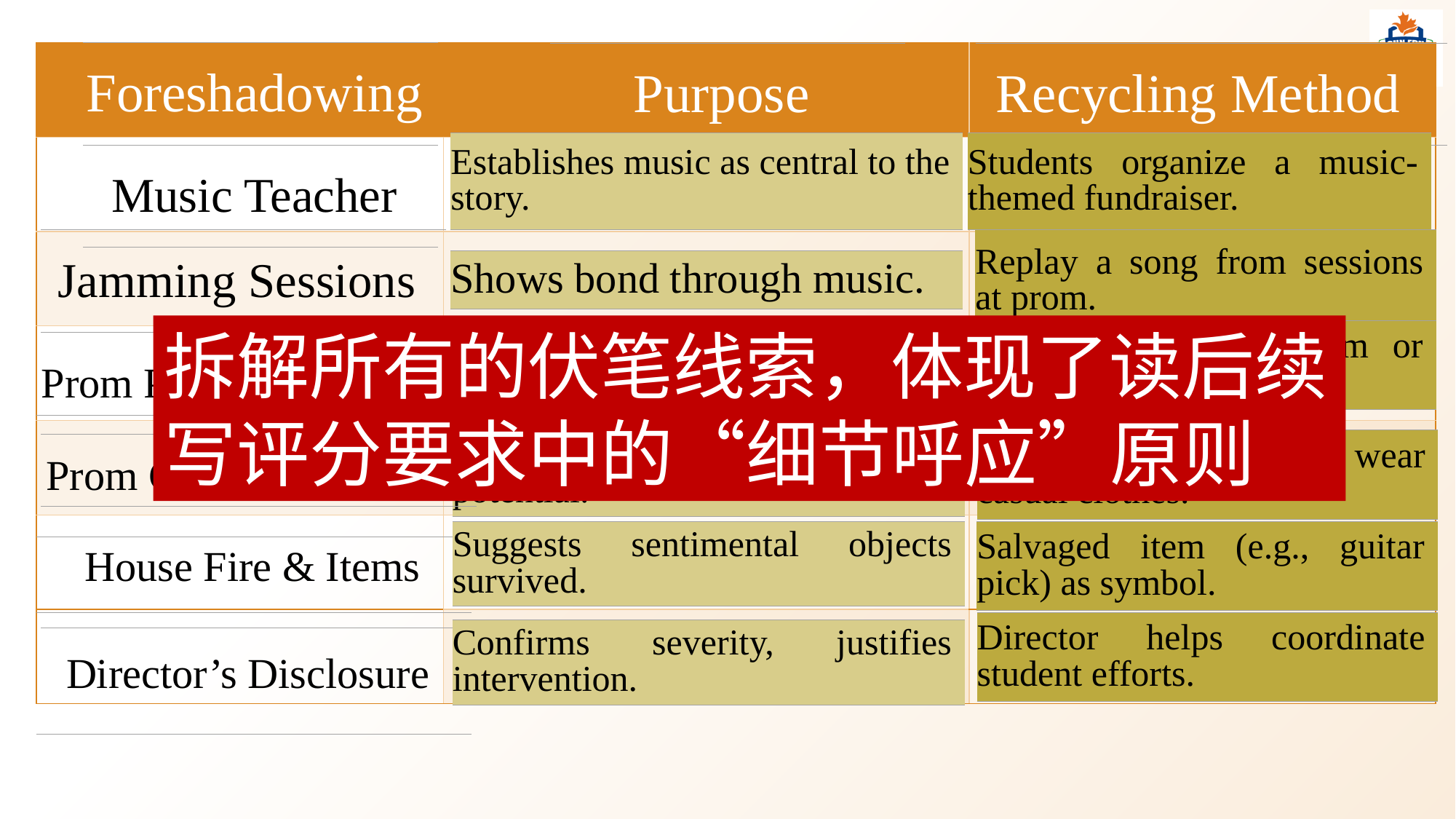

|  |  |  |
| --- | --- | --- |
|  |  |  |
|  |  |  |
|  |  |  |
|  |  |  |
|  |  |  |
|  |  |  |
| Foreshadowing |
| --- |
#
| Purpose |
| --- |
| Recycling Method |
| --- |
| Establishes music as central to the story. |
| --- |
| Students organize a music-themed fundraiser. |
| --- |
| Music Teacher |
| --- |
| Jamming Sessions |
| --- |
| Replay a song from sessions at prom. |
| --- |
| Shows bond through music. |
| --- |
拆解所有的伏笔线索，体现了读后续写评分要求中的“细节呼应”原则
| Dedicate playlist to him or change its theme. |
| --- |
| Prom Playlist Planning |
| --- |
| Sets prom as key emotional event. |
| --- |
| Prom Clothes Spending |
| --- |
| Donate prom funds, wear casual clothes. |
| --- |
| Highlights financial sacrifice potential. |
| --- |
| House Fire & Items |
| --- |
| Suggests sentimental objects survived. |
| --- |
| Salvaged item (e.g., guitar pick) as symbol. |
| --- |
| Director’s Disclosure |
| --- |
| Director helps coordinate student efforts. |
| --- |
| Confirms severity, justifies intervention. |
| --- |